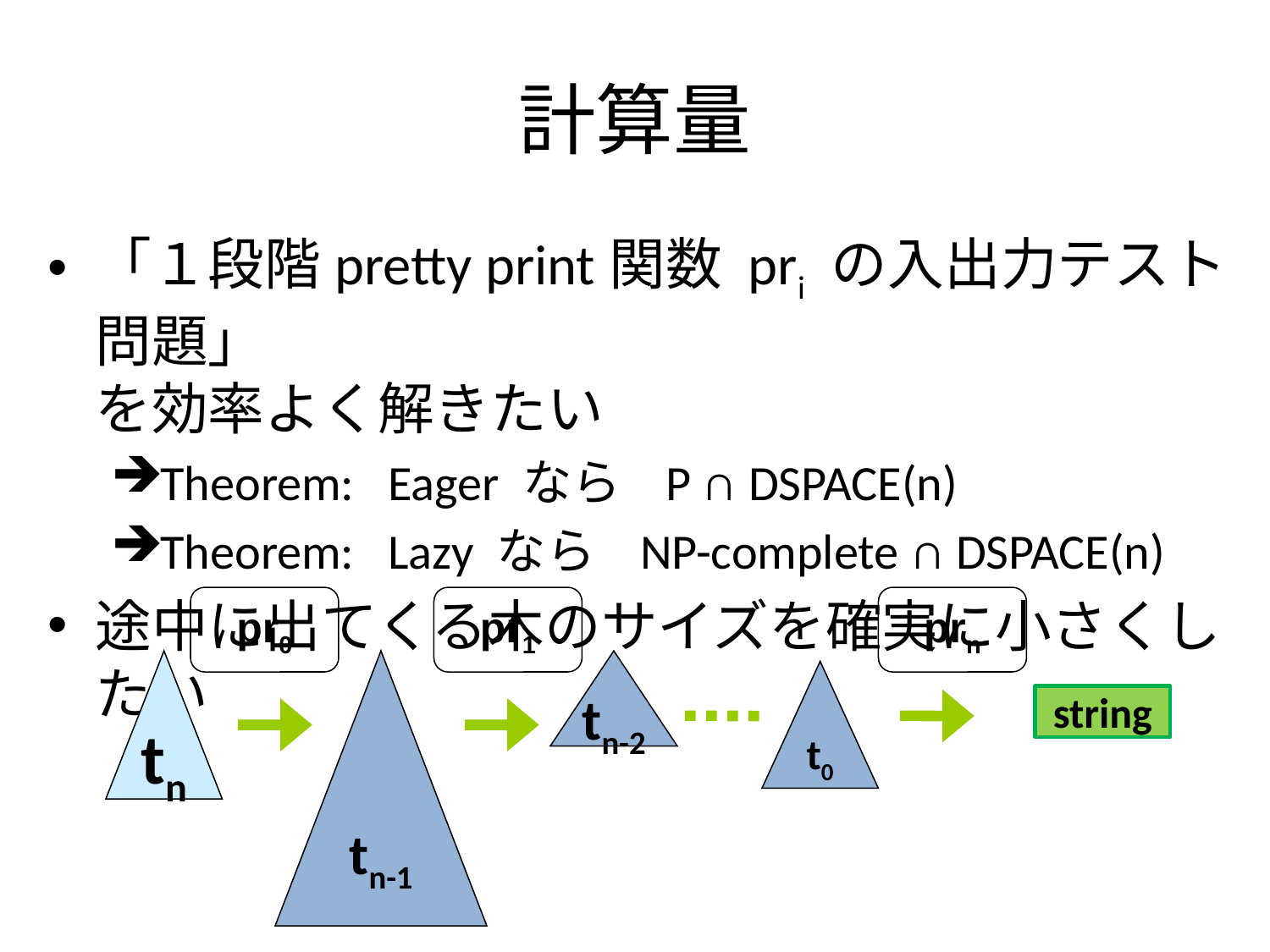

# 計算量
「１段階pretty print関数 pri の入出力テスト問題」
を効率よく解きたい
Theorem:   Eager なら   P ∩ DSPACE(n)
Theorem:   Lazy なら   NP-complete ∩ DSPACE(n)
途中に出てくる木のサイズを確実に小さくしたい

pr0
pr1
prn
tn
tn-1
tn-2
t0
string